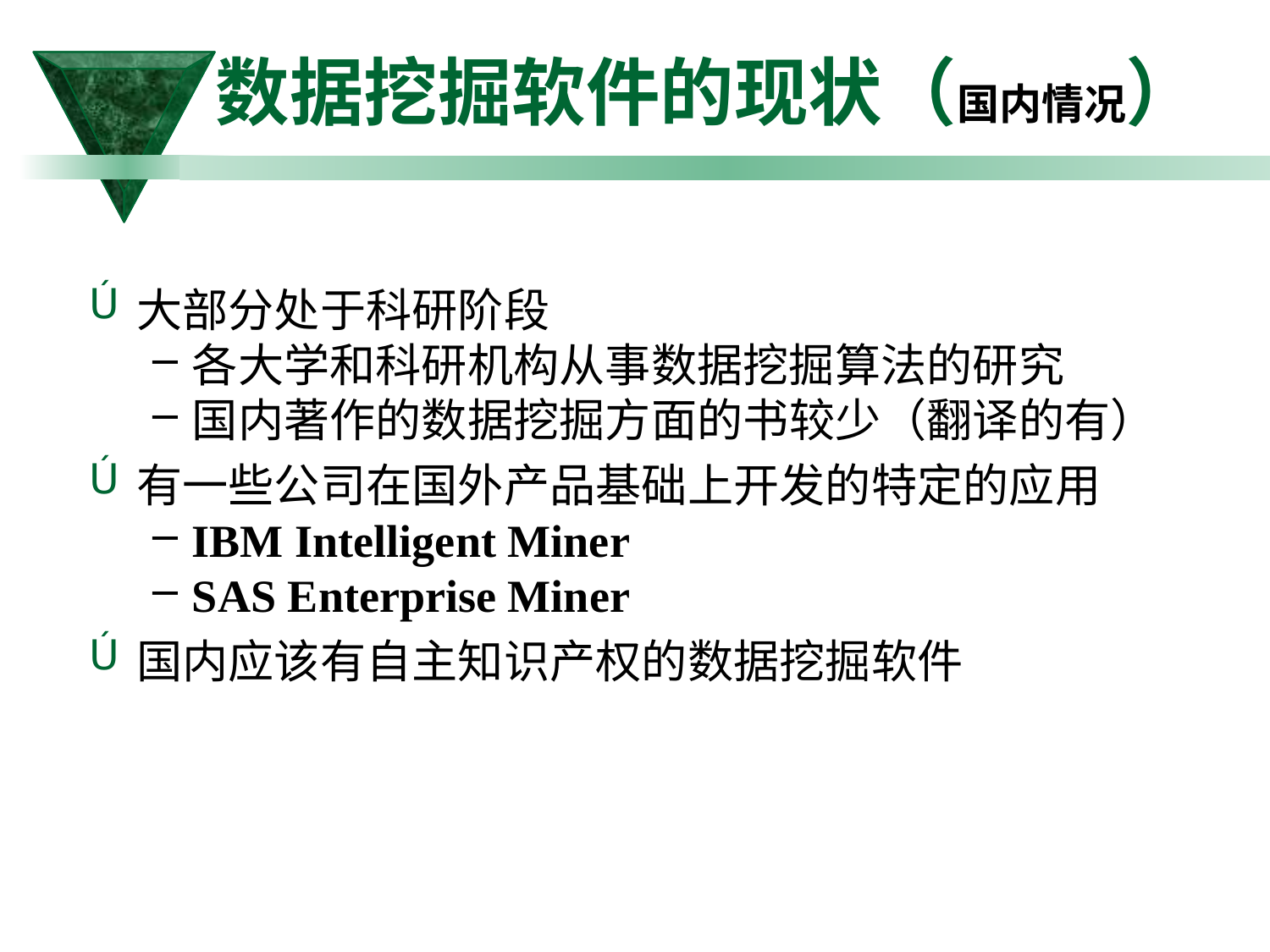

数据挖掘软件的现状（国内情况）

大部分处于科研阶段
各大学和科研机构从事数据挖掘算法的研究
国内著作的数据挖掘方面的书较少（翻译的有）
有一些公司在国外产品基础上开发的特定的应用
IBM Intelligent Miner
SAS Enterprise Miner
国内应该有自主知识产权的数据挖掘软件